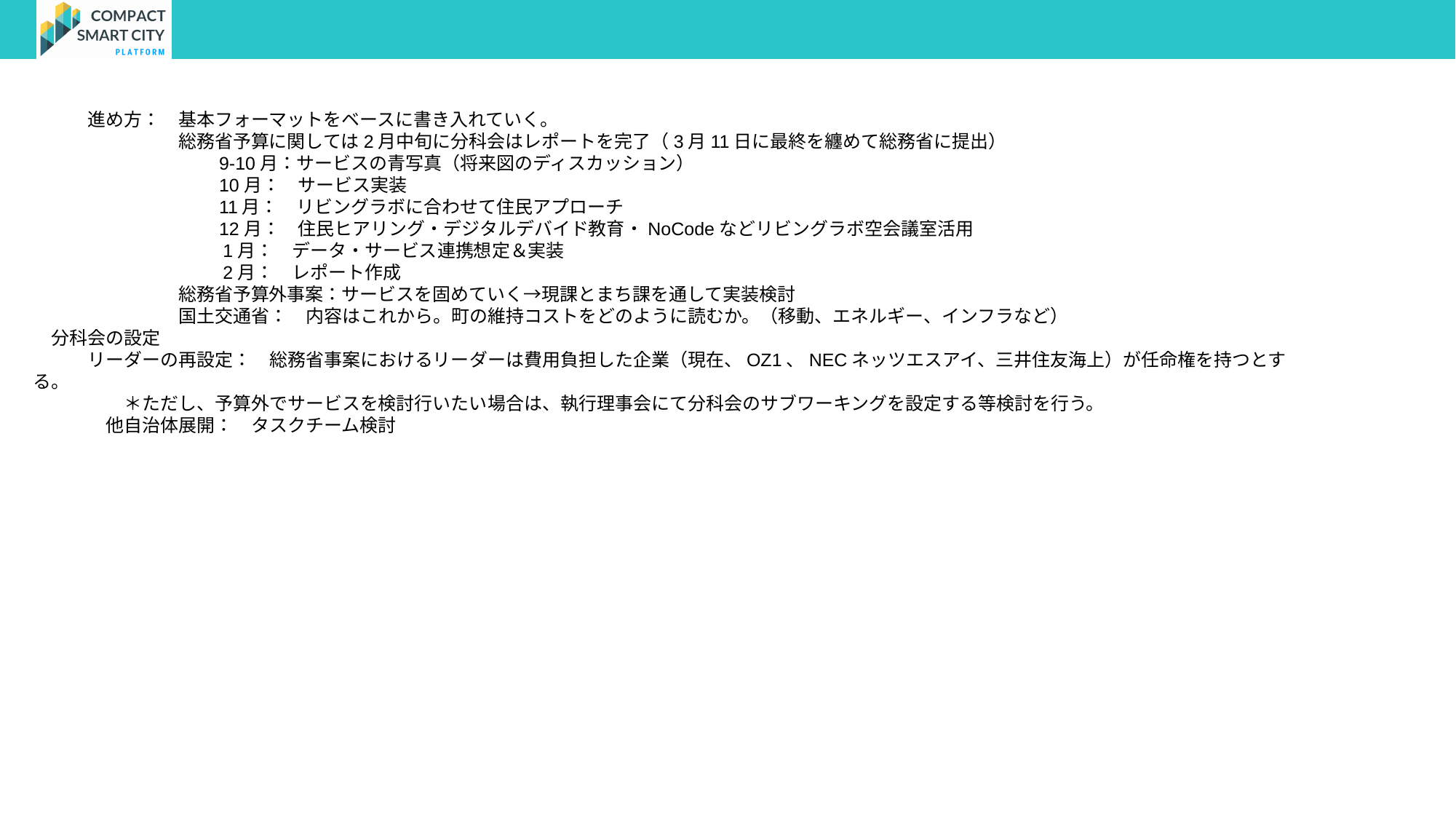

進め方：　基本フォーマットをベースに書き入れていく。
　　　　　　　　総務省予算に関しては2月中旬に分科会はレポートを完了（3月11日に最終を纏めて総務省に提出）
　　　　　　　　　　9-10月：サービスの青写真（将来図のディスカッション）
　　　　　　　　　　10月：　サービス実装
　　　　　　　　　　11月：　リビングラボに合わせて住民アプローチ
　　　　　　　　　　12月：　住民ヒアリング・デジタルデバイド教育・NoCodeなどリビングラボ空会議室活用
　　　　　　　　　　 1月：　データ・サービス連携想定＆実装
　　　　　　　　　　 2月：　レポート作成　　　　　　　
　　　　　　　　総務省予算外事案：サービスを固めていく→現課とまち課を通して実装検討
　　　　　　　　国土交通省：　内容はこれから。町の維持コストをどのように読むか。（移動、エネルギー、インフラなど）
　分科会の設定
　　　リーダーの再設定：　総務省事案におけるリーダーは費用負担した企業（現在、OZ1、NECネッツエスアイ、三井住友海上）が任命権を持つとする。
　　　　　＊ただし、予算外でサービスを検討行いたい場合は、執行理事会にて分科会のサブワーキングを設定する等検討を行う。
　　　　他自治体展開：　タスクチーム検討